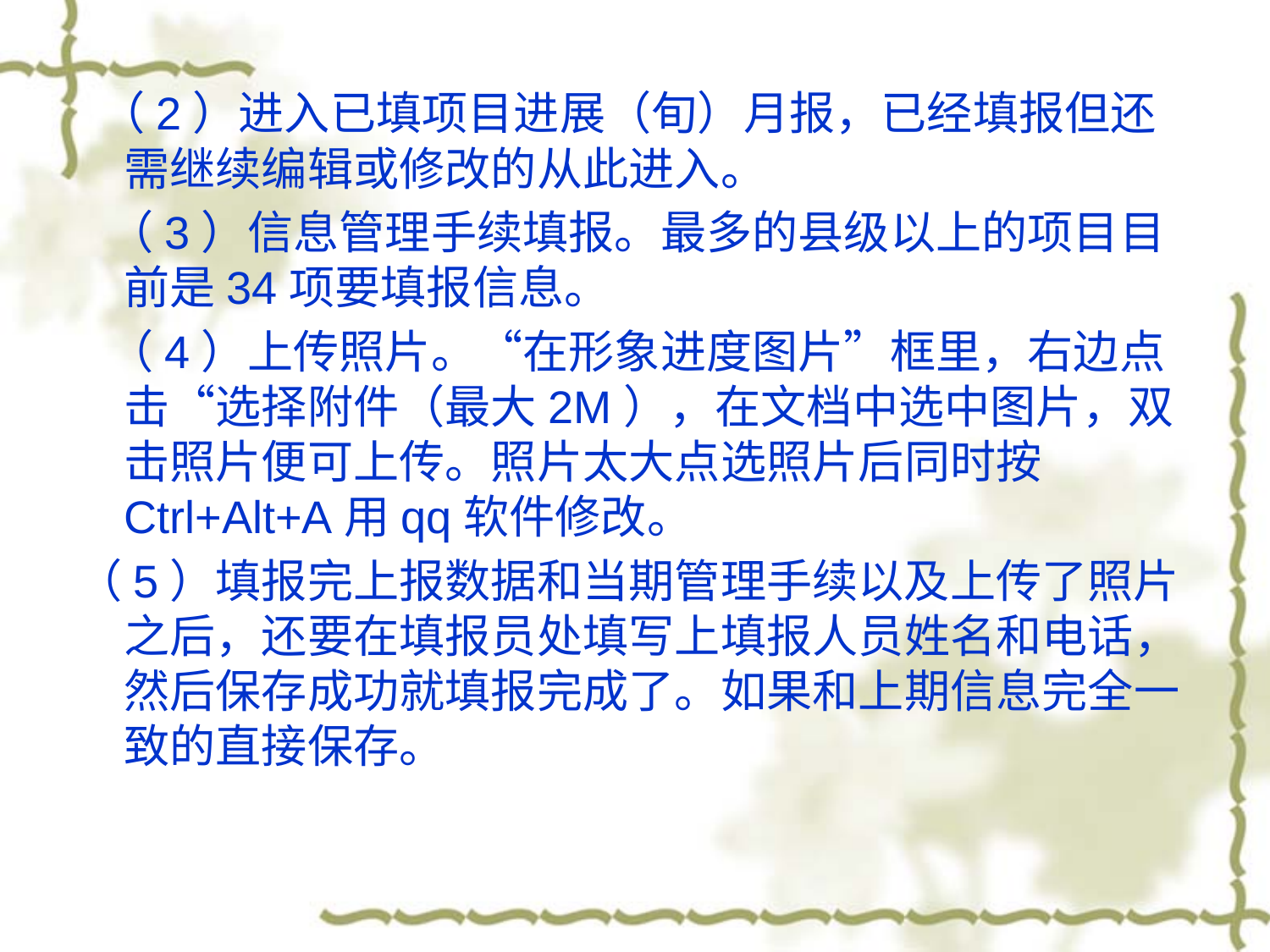

（2）进入已填项目进展（旬）月报，已经填报但还需继续编辑或修改的从此进入。
  （3）信息管理手续填报。最多的县级以上的项目目前是34项要填报信息。
  （4）上传照片。“在形象进度图片”框里，右边点击“选择附件（最大2M），在文档中选中图片，双击照片便可上传。照片太大点选照片后同时按Ctrl+Alt+A用qq软件修改。
（5）填报完上报数据和当期管理手续以及上传了照片之后，还要在填报员处填写上填报人员姓名和电话，然后保存成功就填报完成了。如果和上期信息完全一致的直接保存。